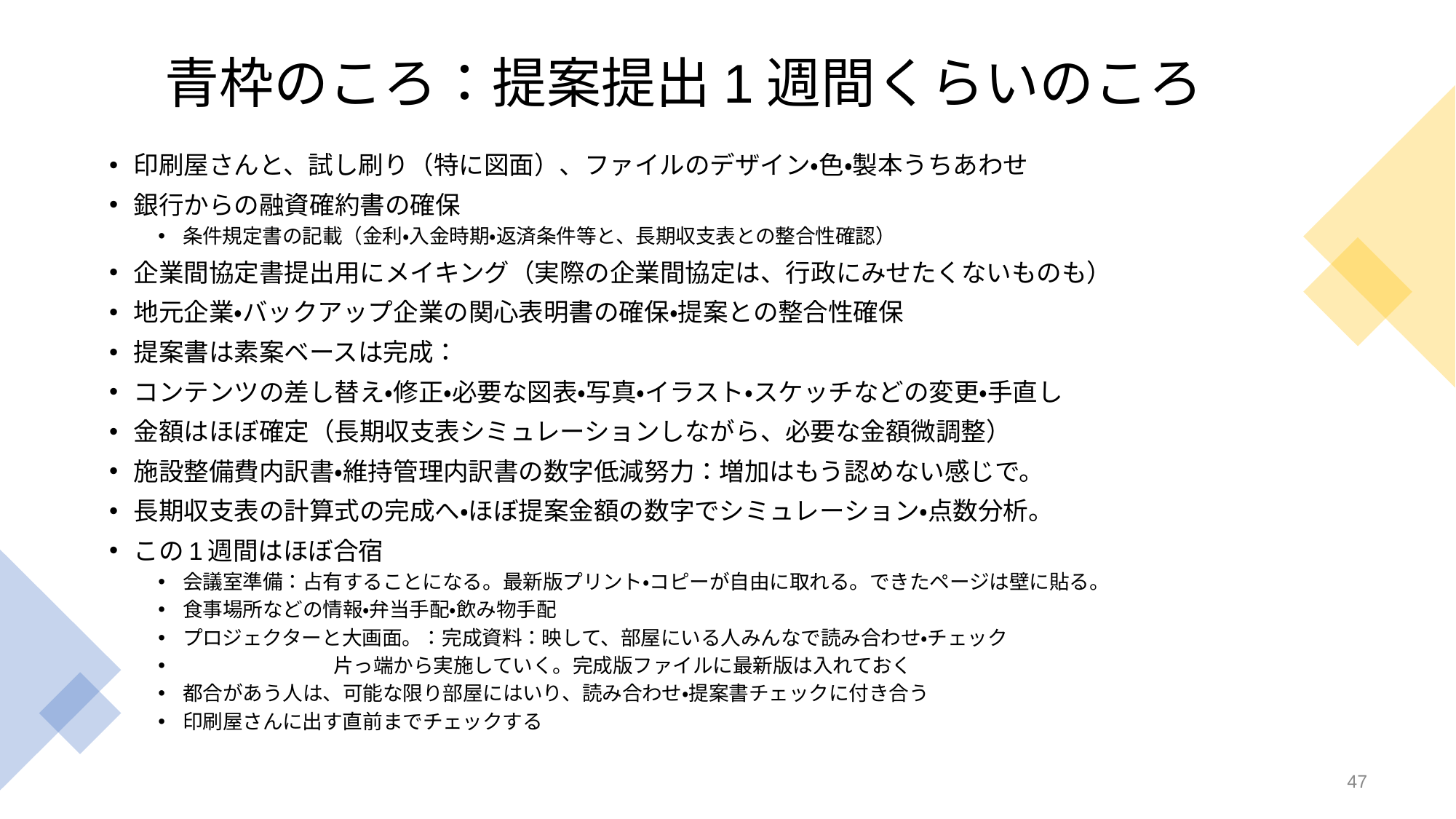

# 青枠のころ：提案提出1週間くらいのころ
印刷屋さんと、試し刷り（特に図面）、ファイルのデザイン・色・製本うちあわせ
銀行からの融資確約書の確保
条件規定書の記載（金利・入金時期・返済条件等と、長期収支表との整合性確認）
企業間協定書提出用にメイキング（実際の企業間協定は、行政にみせたくないものも）
地元企業・バックアップ企業の関心表明書の確保・提案との整合性確保
提案書は素案ベースは完成：
コンテンツの差し替え・修正・必要な図表・写真・イラスト・スケッチなどの変更・手直し
金額はほぼ確定（長期収支表シミュレーションしながら、必要な金額微調整）
施設整備費内訳書・維持管理内訳書の数字低減努力：増加はもう認めない感じで。
長期収支表の計算式の完成へ・ほぼ提案金額の数字でシミュレーション・点数分析。
この1週間はほぼ合宿
会議室準備：占有することになる。最新版プリント・コピーが自由に取れる。できたページは壁に貼る。
食事場所などの情報・弁当手配・飲み物手配
プロジェクターと大画面。：完成資料：映して、部屋にいる人みんなで読み合わせ・チェック
　			　　　片っ端から実施していく。完成版ファイルに最新版は入れておく
都合があう人は、可能な限り部屋にはいり、読み合わせ・提案書チェックに付き合う
印刷屋さんに出す直前までチェックする

47